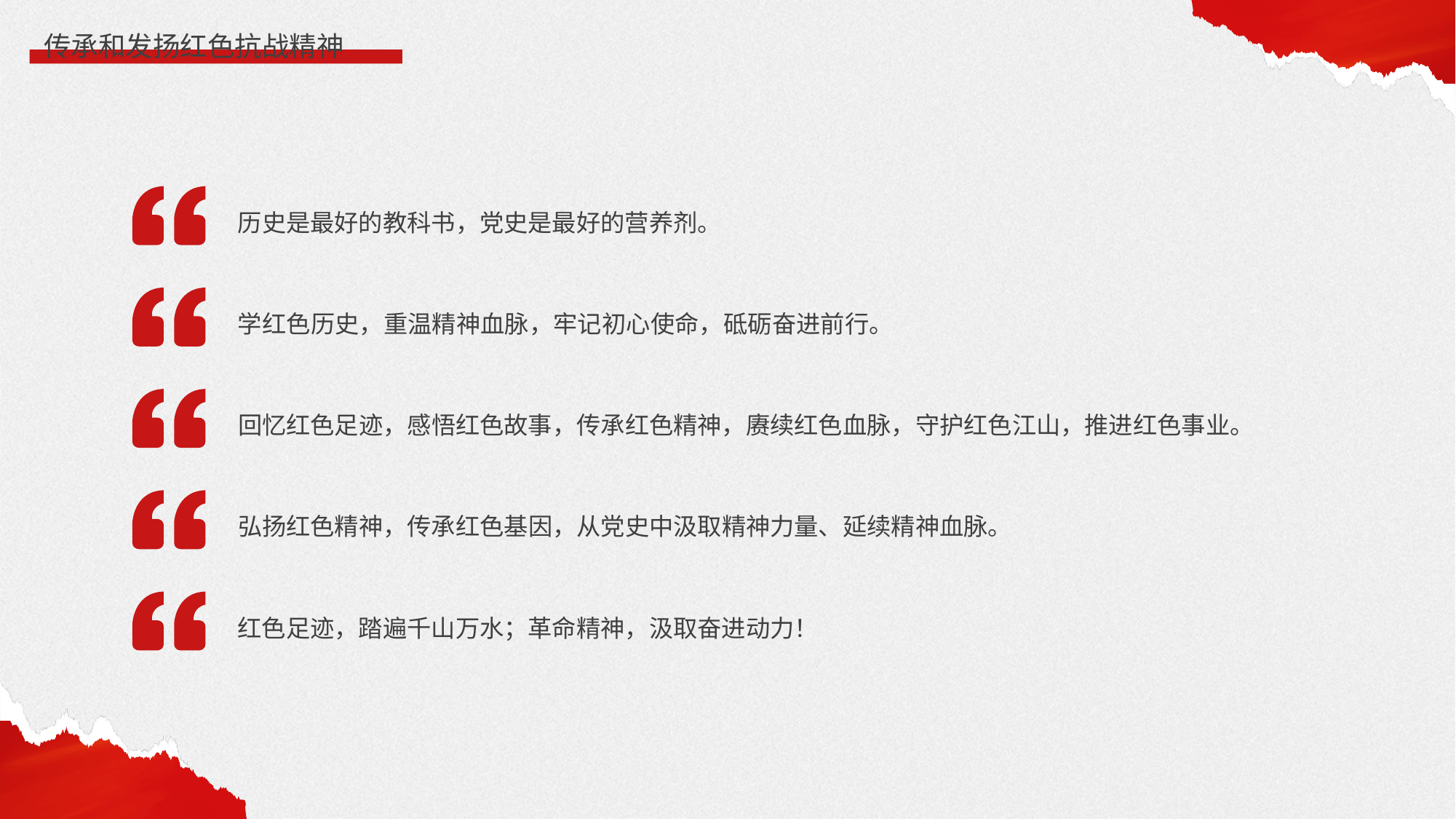

历史是最好的教科书，党史是最好的营养剂。

学红色历史，重温精神血脉，牢记初心使命，砥砺奋进前行。

回忆红色足迹，感悟红色故事，传承红色精神，赓续红色血脉，守护红色江山，推进红色事业。

弘扬红色精神，传承红色基因，从党史中汲取精神力量、延续精神血脉。

红色足迹，踏遍千山万水；革命精神，汲取奋进动力！